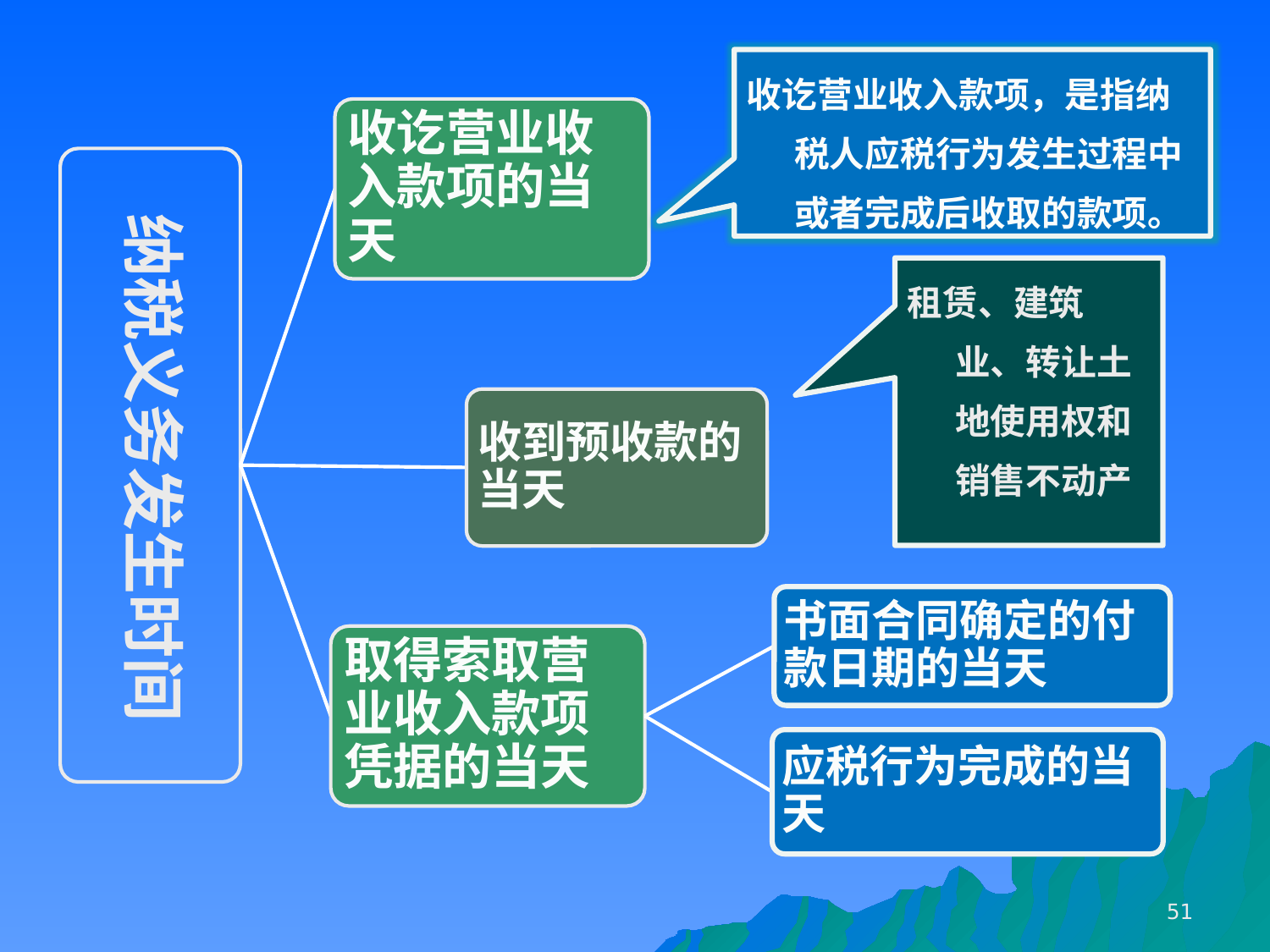

收讫营业收入款项，是指纳税人应税行为发生过程中或者完成后收取的款项。

纳税义务发生时间

收讫营业收入款项的当天

取得索取营业收入款项凭据的当天

书面合同确定的付款日期的当天

应税行为完成的当天

收到预收款的当天
租赁、建筑业、转让土地使用权和销售不动产

51